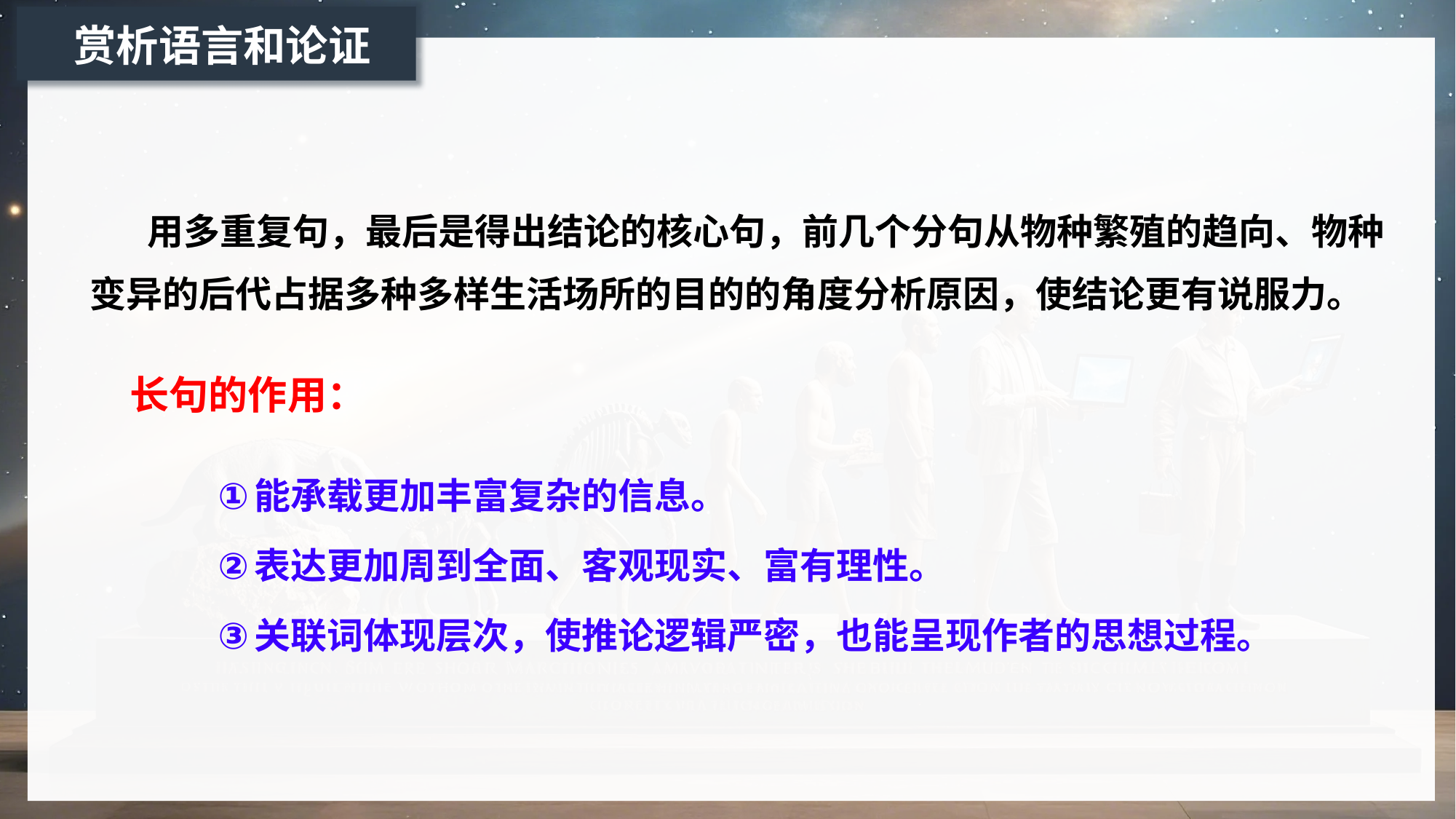

赏析语言和论证

      用多重复句，最后是得出结论的核心句，前几个分句从物种繁殖的趋向、物种变异的后代占据多种多样生活场所的目的的角度分析原因，使结论更有说服力。

长句的作用：
能承载更加丰富复杂的信息。
表达更加周到全面、客观现实、富有理性。
关联词体现层次，使推论逻辑严密，也能呈现作者的思想过程。